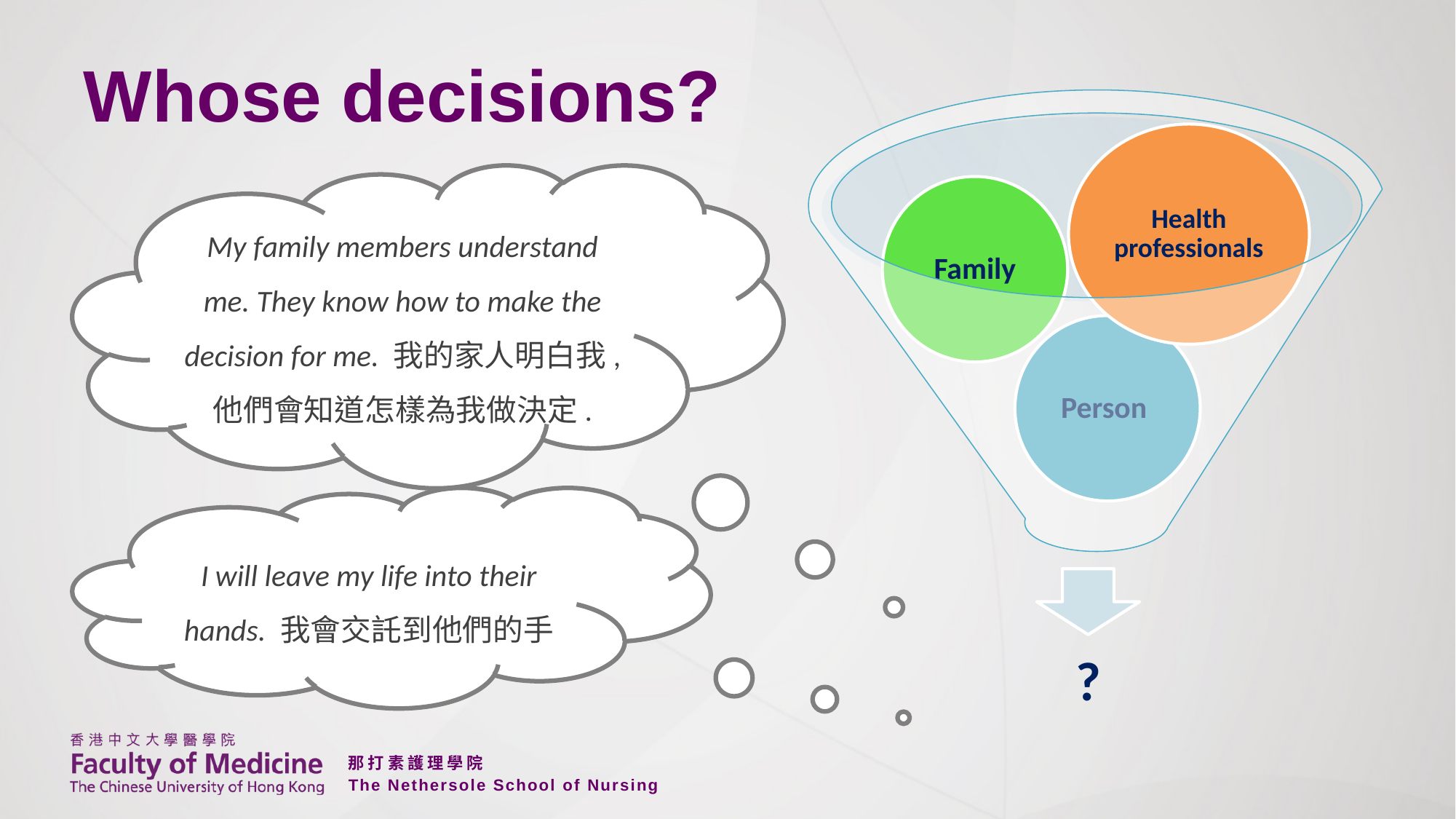

# Whose decisions?
?
Person
Family
Health professionals
My family members understand me. They know how to make the decision for me. 我的家人明白我, 他們會知道怎樣為我做決定.
I will leave my life into their hands. 我會交託到他們的手